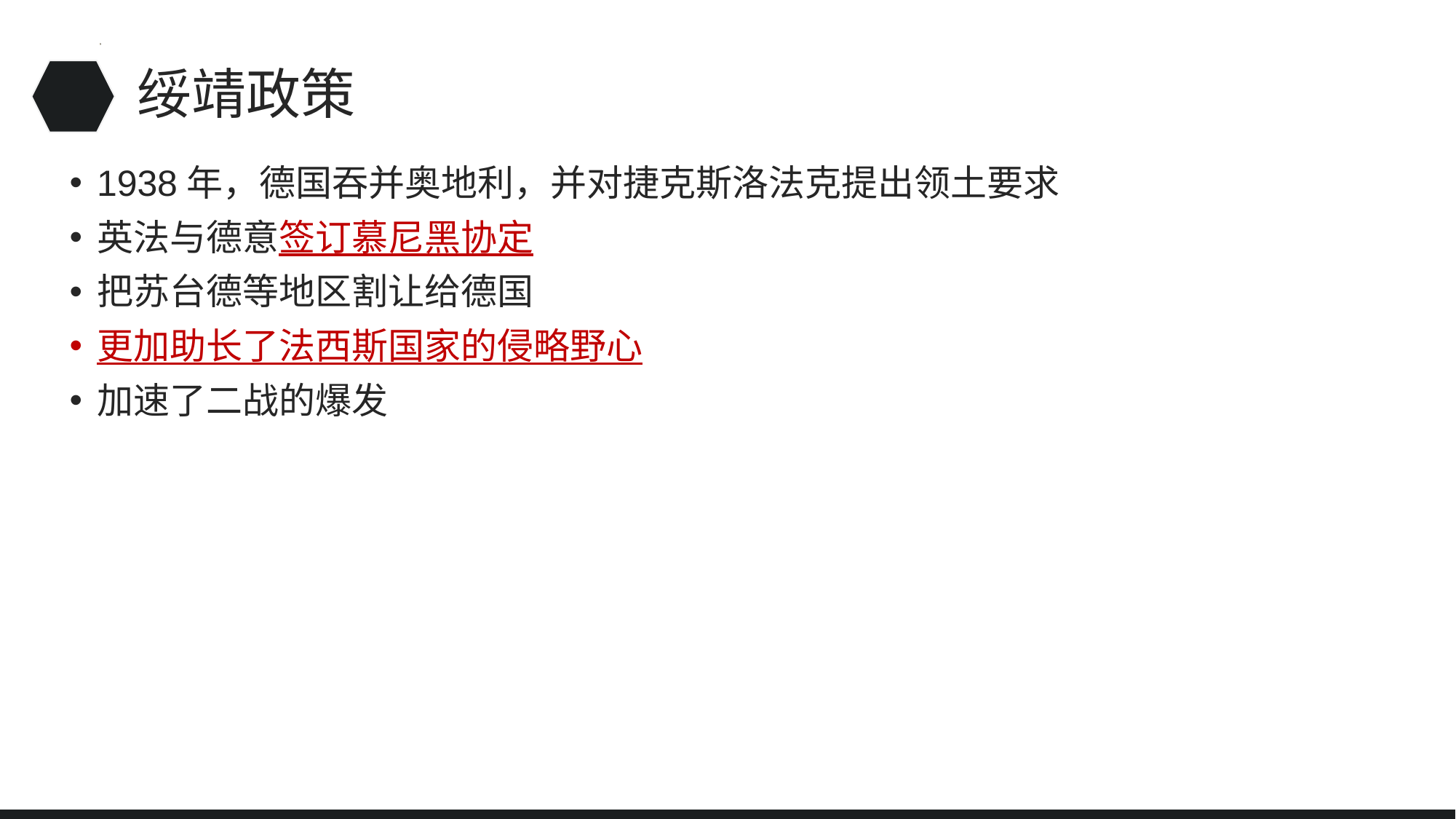

# 绥靖政策
1938年，德国吞并奥地利，并对捷克斯洛法克提出领土要求
英法与德意签订慕尼黑协定
把苏台德等地区割让给德国
更加助长了法西斯国家的侵略野心
加速了二战的爆发